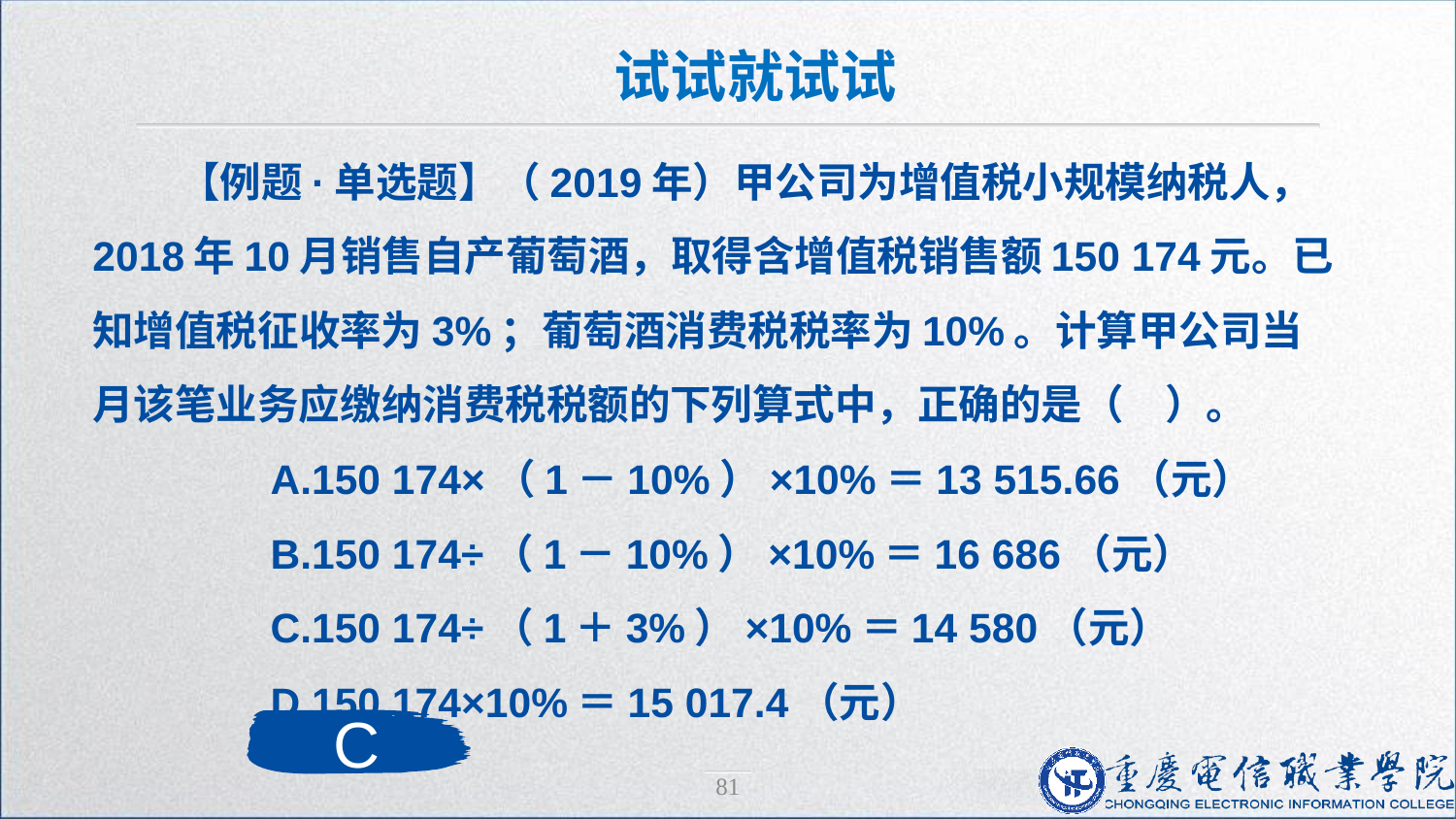

试试就试试
【例题·单选题】（2019年）甲公司为增值税小规模纳税人，2018年10月销售自产葡萄酒，取得含增值税销售额150 174元。已知增值税征收率为3%；葡萄酒消费税税率为10%。计算甲公司当月该笔业务应缴纳消费税税额的下列算式中，正确的是（　）。
　　A.150 174×（1－10%）×10%＝13 515.66（元）
　　B.150 174÷（1－10%）×10%＝16 686（元）
　　C.150 174÷（1＋3%）×10%＝14 580（元）
　　D.150 174×10%＝15 017.4（元）

C
81